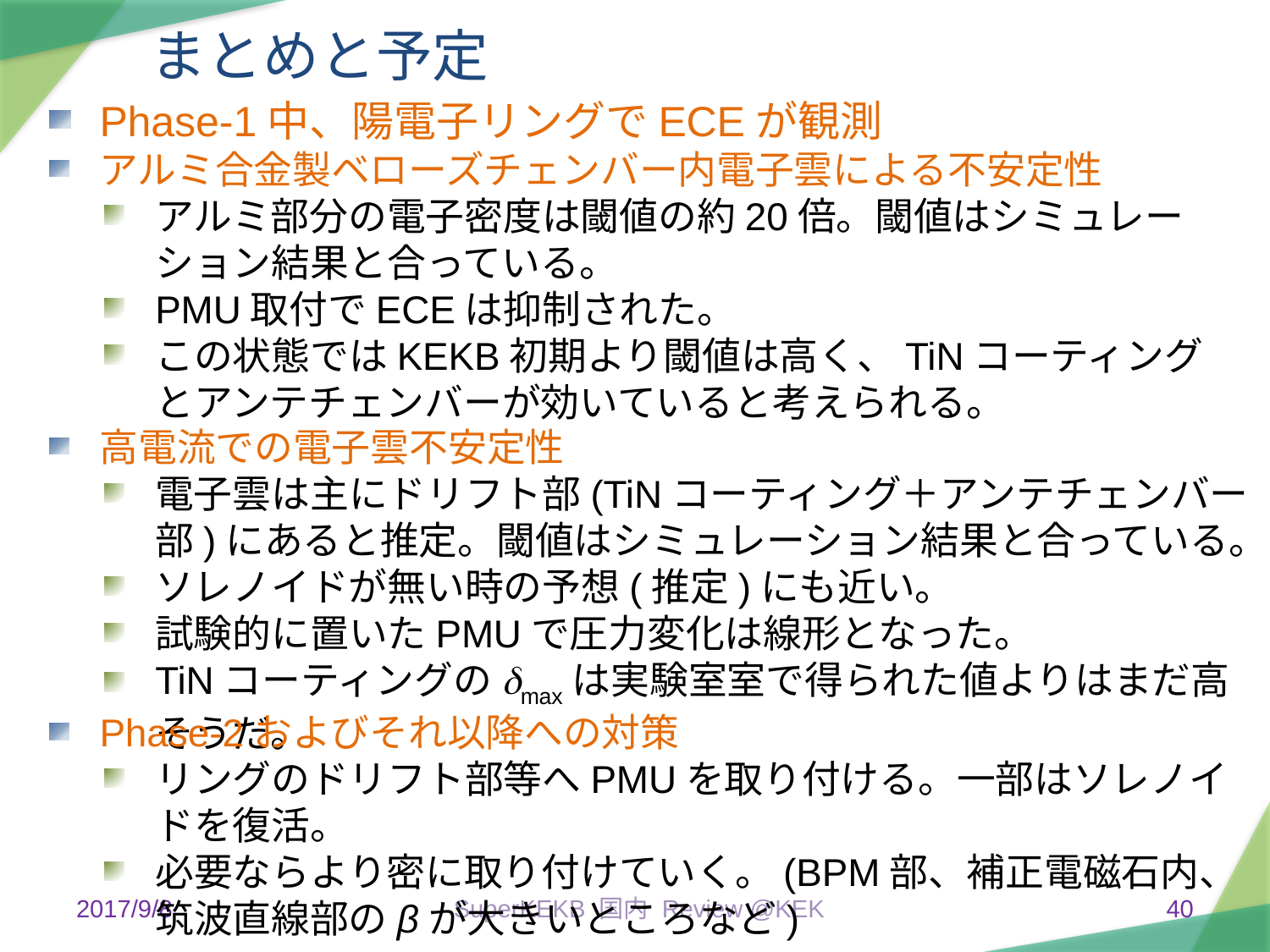

まとめと予定
Phase-1中、陽電子リングでECEが観測
アルミ合金製ベローズチェンバー内電子雲による不安定性
アルミ部分の電子密度は閾値の約20倍。閾値はシミュレーション結果と合っている。
PMU取付でECEは抑制された。
この状態ではKEKB初期より閾値は高く、TiNコーティングとアンテチェンバーが効いていると考えられる。
高電流での電子雲不安定性
電子雲は主にドリフト部(TiNコーティング＋アンテチェンバー部)にあると推定。閾値はシミュレーション結果と合っている。
ソレノイドが無い時の予想(推定)にも近い。
試験的に置いたPMUで圧力変化は線形となった。
TiNコーティングのδmaxは実験室室で得られた値よりはまだ高そうだ。
Phase-2およびそれ以降への対策
リングのドリフト部等へPMUを取り付ける。一部はソレノイドを復活。
必要ならより密に取り付けていく。(BPM部、補正電磁石内、筑波直線部のβが大きいところなど)
2017/9/8
SuperKEKB 国内 Review @KEK
40